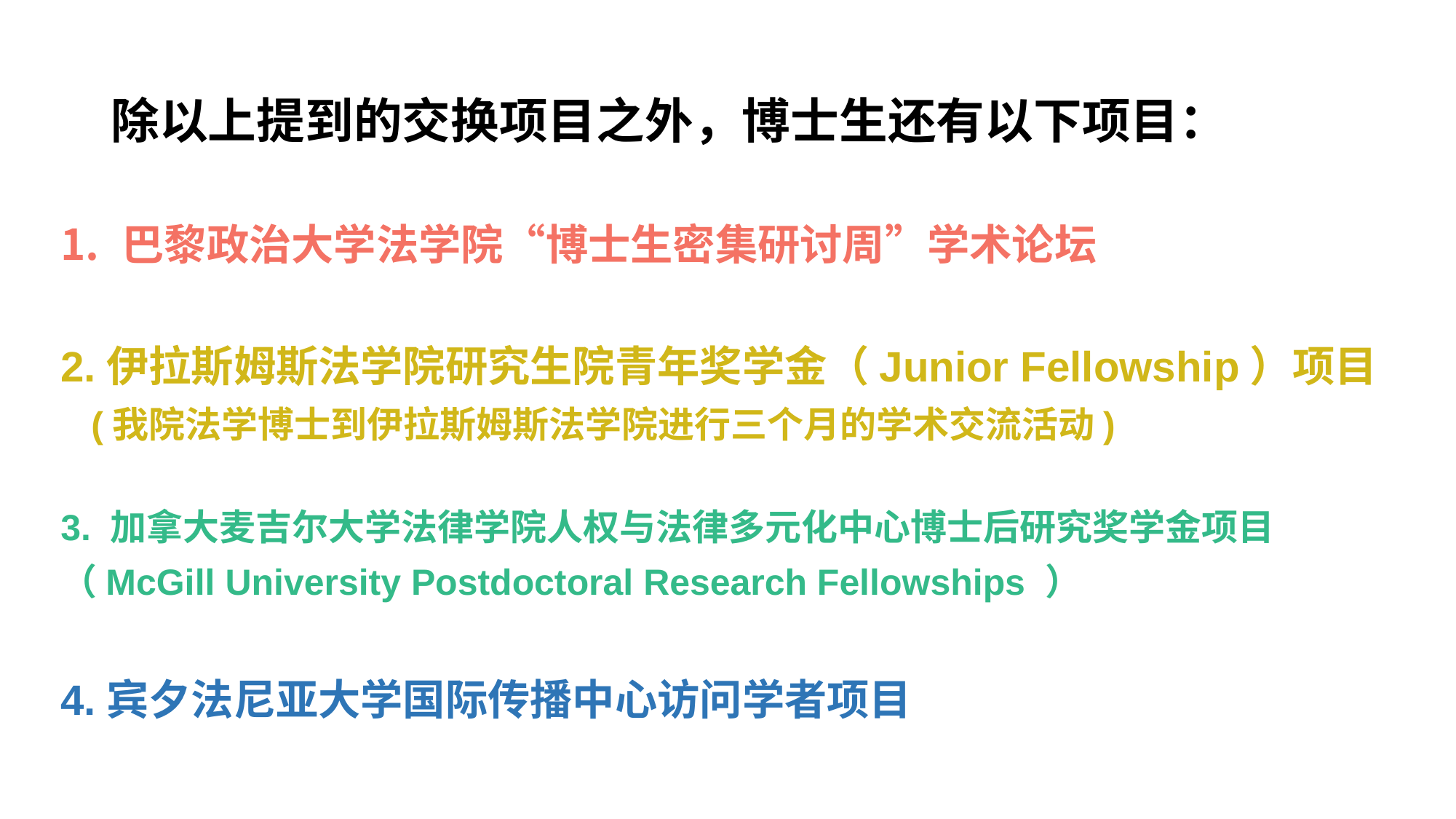

# 除以上提到的交换项目之外，博士生还有以下项目：
巴黎政治大学法学院“博士生密集研讨周”学术论坛

2.伊拉斯姆斯法学院研究生院青年奖学金（Junior Fellowship）项目
   (我院法学博士到伊拉斯姆斯法学院进行三个月的学术交流活动)

3. 加拿大麦吉尔大学法律学院人权与法律多元化中心博士后研究奖学金项目
（McGill University Postdoctoral Research Fellowships ）

4.宾夕法尼亚大学国际传播中心访问学者项目